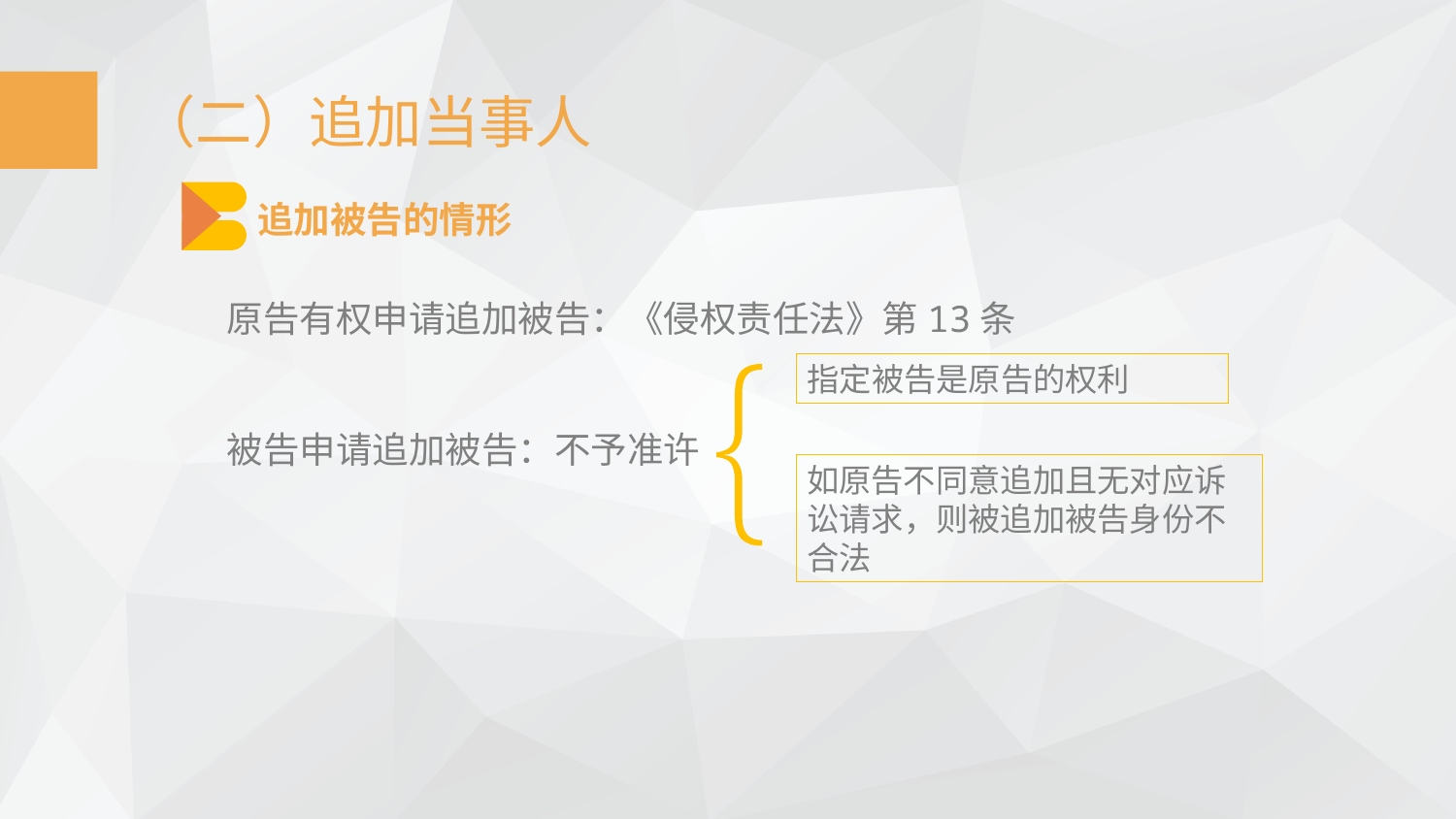

（二）追加当事人

追加被告的情形
原告有权申请追加被告：《侵权责任法》第13条

被告申请追加被告：不予准许
指定被告是原告的权利

如原告不同意追加且无对应诉讼请求，则被追加被告身份不合法